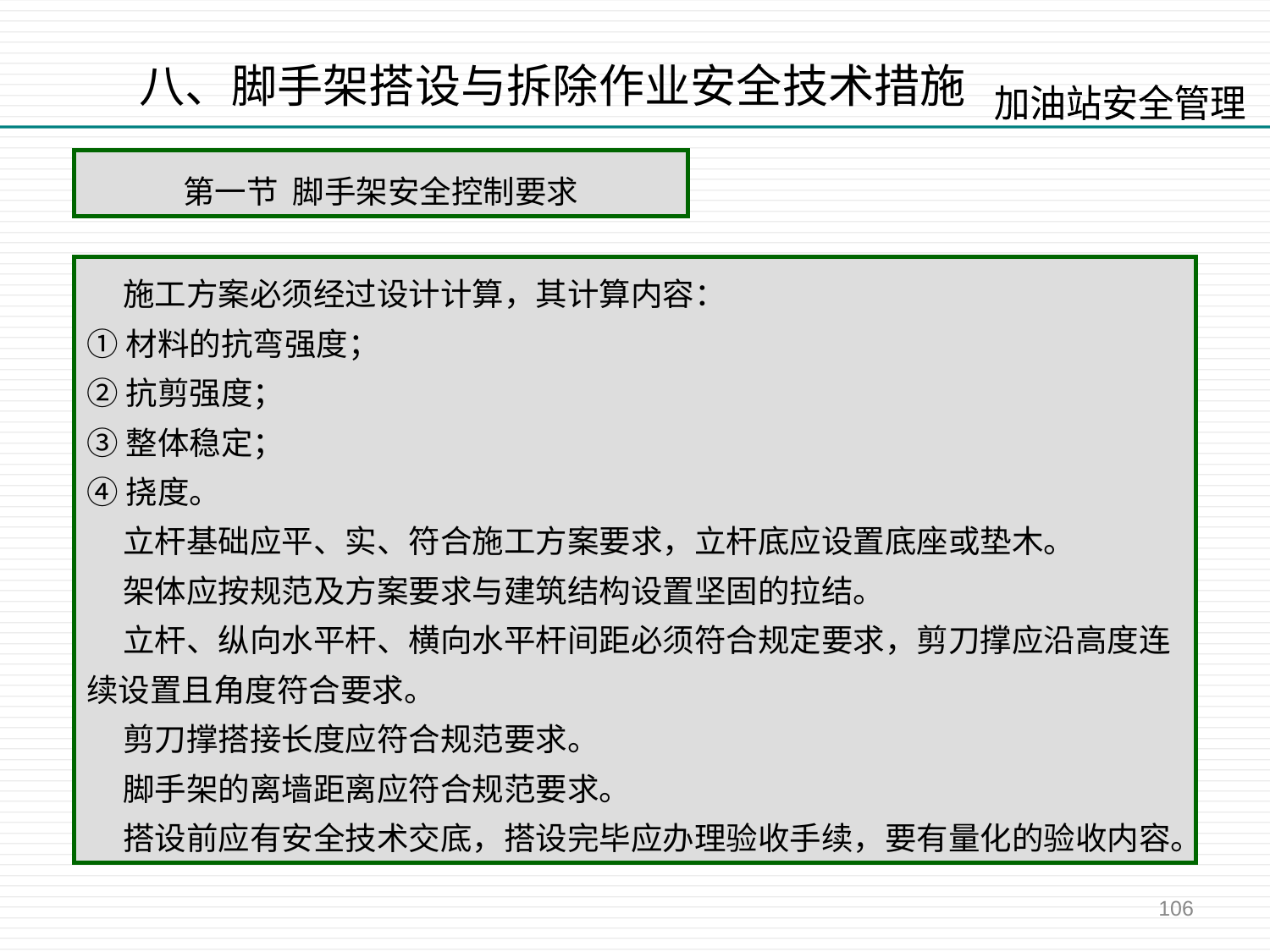

八、脚手架搭设与拆除作业安全技术措施
第一节  脚手架安全控制要求
    施工方案必须经过设计计算，其计算内容：
①材料的抗弯强度；
②抗剪强度；
③整体稳定；
④挠度。
    立杆基础应平、实、符合施工方案要求，立杆底应设置底座或垫木。
    架体应按规范及方案要求与建筑结构设置坚固的拉结。
    立杆、纵向水平杆、横向水平杆间距必须符合规定要求，剪刀撑应沿高度连续设置且角度符合要求。
    剪刀撑搭接长度应符合规范要求。
    脚手架的离墙距离应符合规范要求。
    搭设前应有安全技术交底，搭设完毕应办理验收手续，要有量化的验收内容。
106